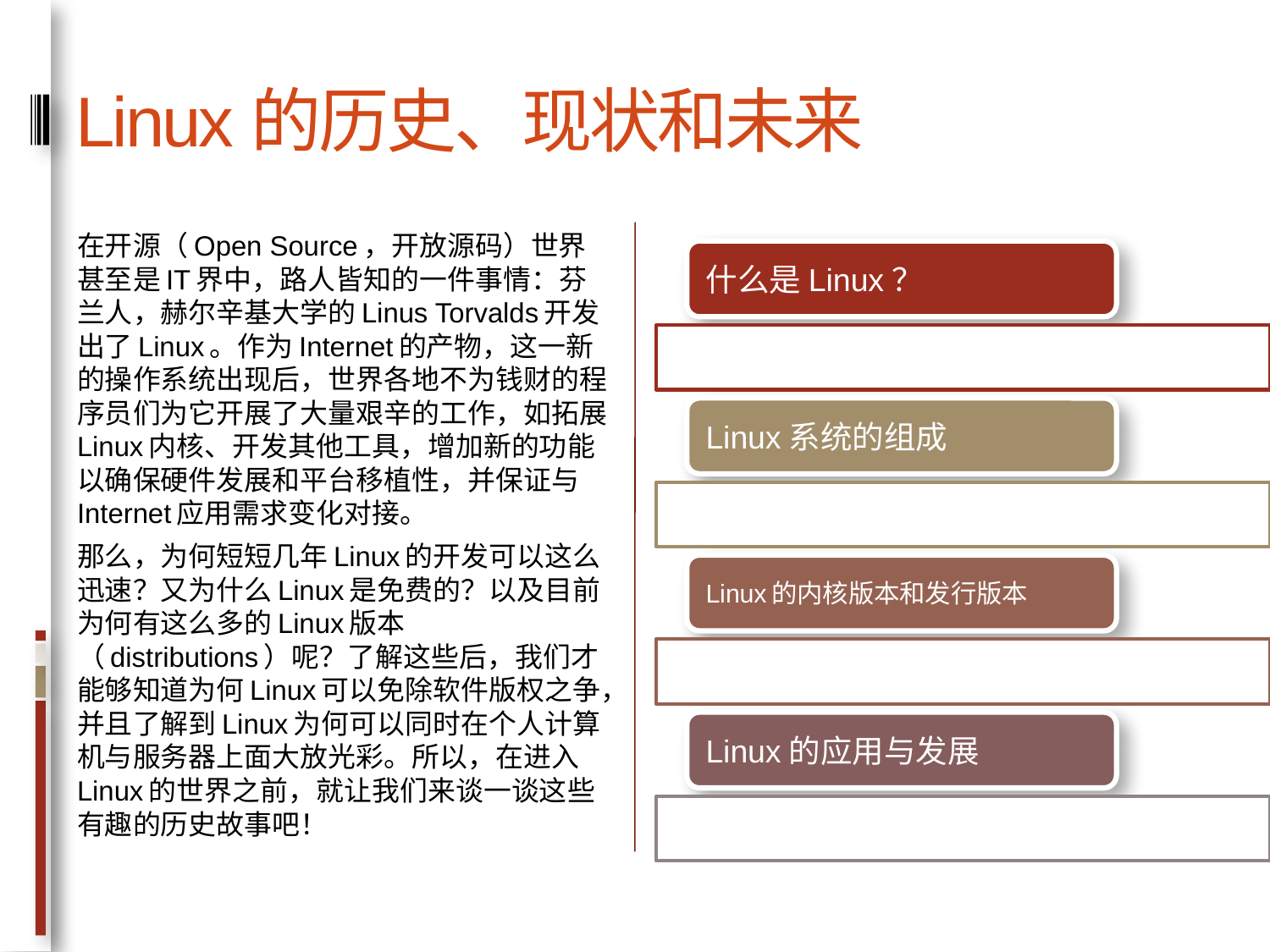

# Linux的历史、现状和未来
在开源（Open Source，开放源码）世界甚至是IT界中，路人皆知的一件事情：芬兰人，赫尔辛基大学的Linus Torvalds开发出了Linux。作为Internet的产物，这一新的操作系统出现后，世界各地不为钱财的程序员们为它开展了大量艰辛的工作，如拓展Linux内核、开发其他工具，增加新的功能以确保硬件发展和平台移植性，并保证与Internet应用需求变化对接。
那么，为何短短几年Linux的开发可以这么迅速？又为什么Linux是免费的？以及目前为何有这么多的Linux版本（distributions）呢？了解这些后，我们才能够知道为何Linux可以免除软件版权之争，并且了解到Linux为何可以同时在个人计算机与服务器上面大放光彩。所以，在进入Linux的世界之前，就让我们来谈一谈这些有趣的历史故事吧！

什么是Linux？
Linux系统的组成
Linux的内核版本和发行版本
Linux的应用与发展